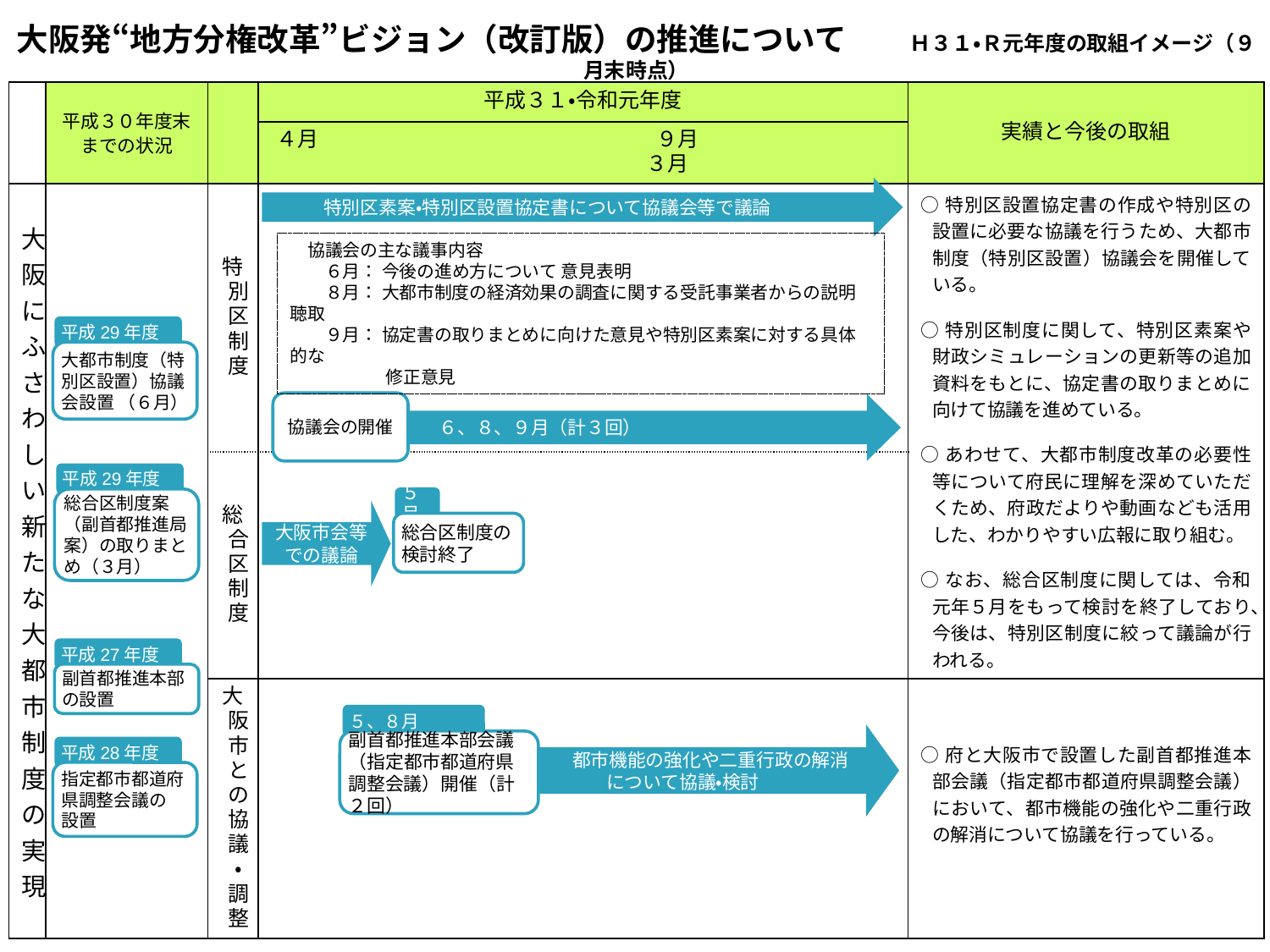

大阪発“地方分権改革”ビジョン（改訂版）の推進について　　Ｈ３１・Ｒ元年度の取組イメージ（９月末時点）
|  | 平成３０年度末 までの状況 |  | 平成３１・令和元年度 | 実績と今後の取組 |
| --- | --- | --- | --- | --- |
|  |  |  | ４月　　　　　　　　　　　　　　　　９月　　　　　　　　　　　　　　　　　３月 |  |
| 大阪にふさわしい新たな大都市制度の実現 |  | 特別区制度 |  | ○特別区設置協定書の作成や特別区の設置に必要な協議を行うため、大都市制度（特別区設置）協議会を開催している。 ○特別区制度に関して、特別区素案や財政シミュレーションの更新等の追加資料をもとに、協定書の取りまとめに向けて協議を進めている。 ○あわせて、大都市制度改革の必要性等について府民に理解を深めていただくため、府政だよりや動画なども活用した、わかりやすい広報に取り組む。 ○なお、総合区制度に関しては、令和元年５月をもって検討を終了しており、今後は、特別区制度に絞って議論が行われる。 |
|  |  | 総合区制度 |  |  |
|  |  | 大阪市との協議・調整 |  | ○府と大阪市で設置した副首都推進本部会議（指定都市都道府県調整会議）において、都市機能の強化や二重行政の解消について協議を行っている。 |
特別区素案・特別区設置協定書について協議会等で議論
　協議会の主な議事内容
　　６月： 今後の進め方について 意見表明
　　８月： 大都市制度の経済効果の調査に関する受託事業者からの説明聴取
　　９月： 協定書の取りまとめに向けた意見や特別区素案に対する具体的な
　　　　　  修正意見
平成29年度
大都市制度（特別区設置）協議会設置 （６月）
協議会の開催
　６、８、９月（計３回）
平成29年度
総合区制度案（副首都推進局案）の取りまとめ（３月）
５月
総合区制度の
検討終了
大阪市会等での議論
平成27年度
副首都推進本部の設置
５、８月
都市機能の強化や二重行政の解消
について協議・検討
副首都推進本部会議（指定都市都道府県調整会議）開催（計２回）
平成28年度
指定都市都道府県調整会議の
設置